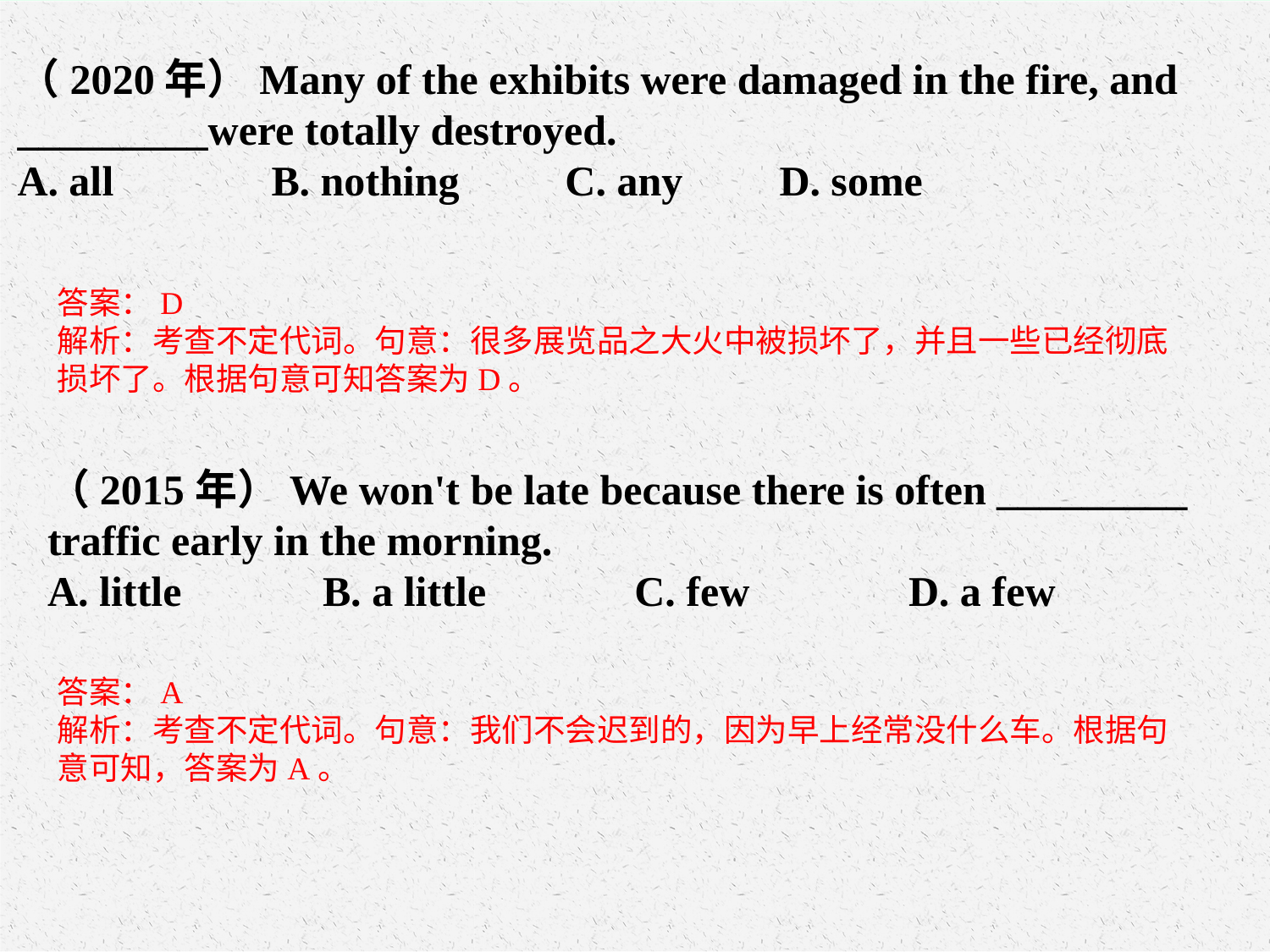

（2020年）Many of the exhibits were damaged in the fire, and _________were totally destroyed. A. all		B. nothing          C. any	D. some
答案：D解析：考查不定代词。句意：很多展览品之大火中被损坏了，并且一些已经彻底损坏了。根据句意可知答案为D。
（2015年）We won't be late because there is often _________ traffic early in the morning. A. little	  B. a little              C. few               D. a few
答案：A解析：考查不定代词。句意：我们不会迟到的，因为早上经常没什么车。根据句意可知，答案为A。